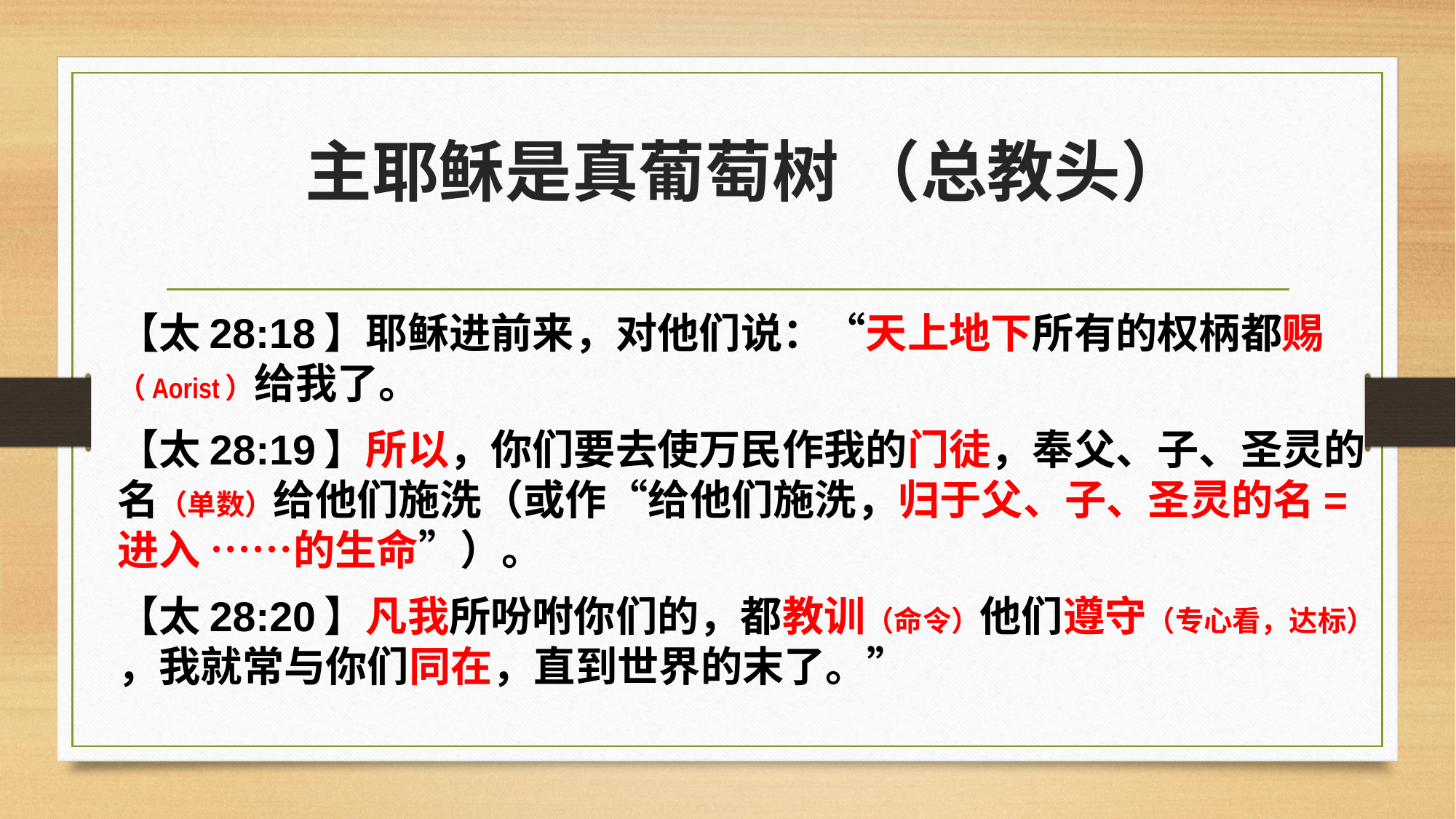

# 主耶稣是真葡萄树 （总教头）
【太28:18】耶稣进前来，对他们说：“天上地下所有的权柄都赐（Aorist）给我了。
【太28:19】所以，你们要去使万民作我的门徒，奉父、子、圣灵的名（单数）给他们施洗（或作“给他们施洗，归于父、子、圣灵的名=进入 ……的生命”）。
【太28:20】凡我所吩咐你们的，都教训（命令）他们遵守（专心看，达标） ，我就常与你们同在，直到世界的末了。”